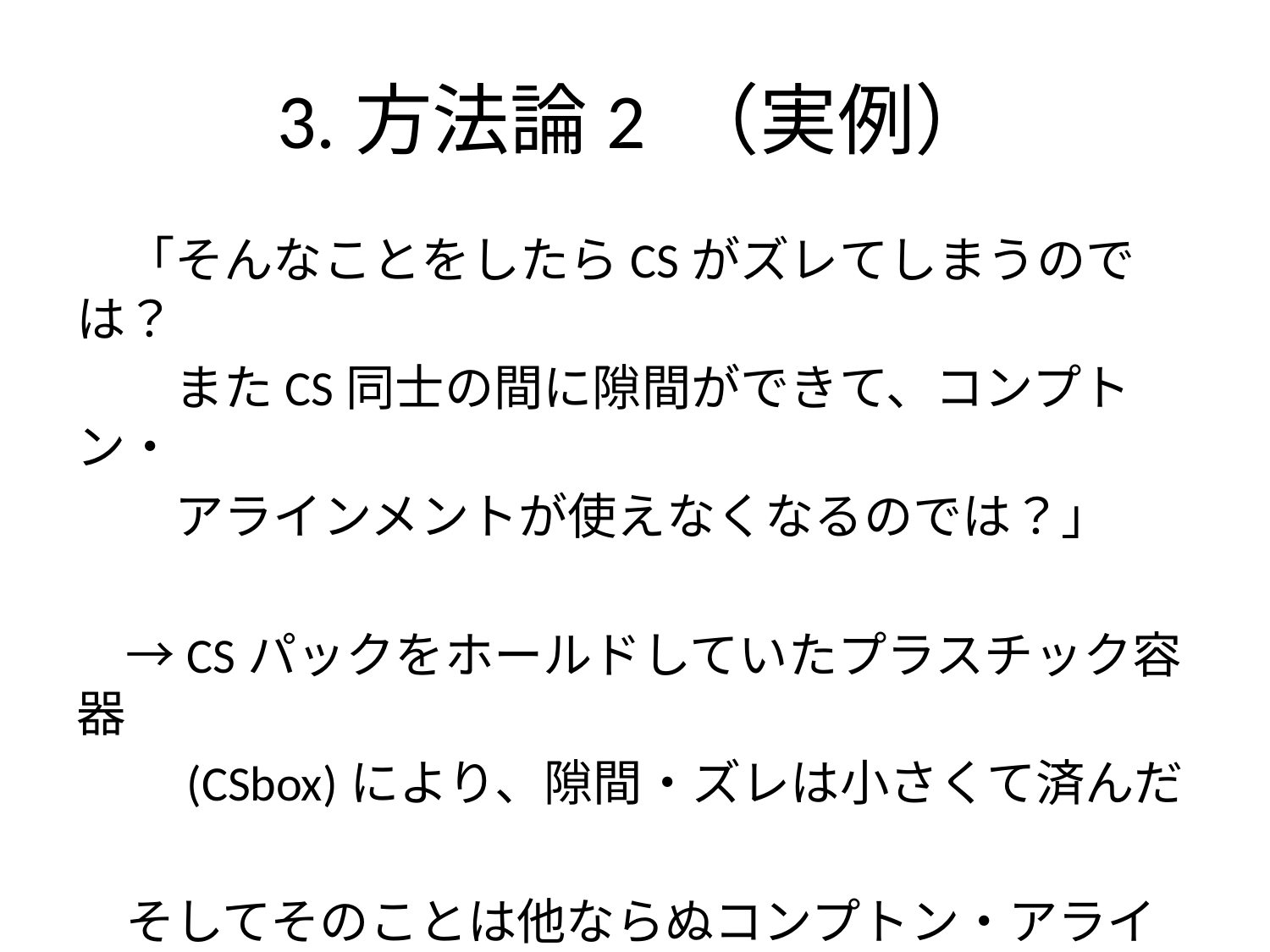

# 3.方法論2 （実例）
　「そんなことをしたらCSがズレてしまうのでは？
　　またCS同士の間に隙間ができて、コンプトン・
　　アラインメントが使えなくなるのでは？」

　→CSパックをホールドしていたプラスチック容器
　　(CSbox)により、隙間・ズレは小さくて済んだ

　そしてそのことは他ならぬコンプトン・アラインメント
　によって評価される